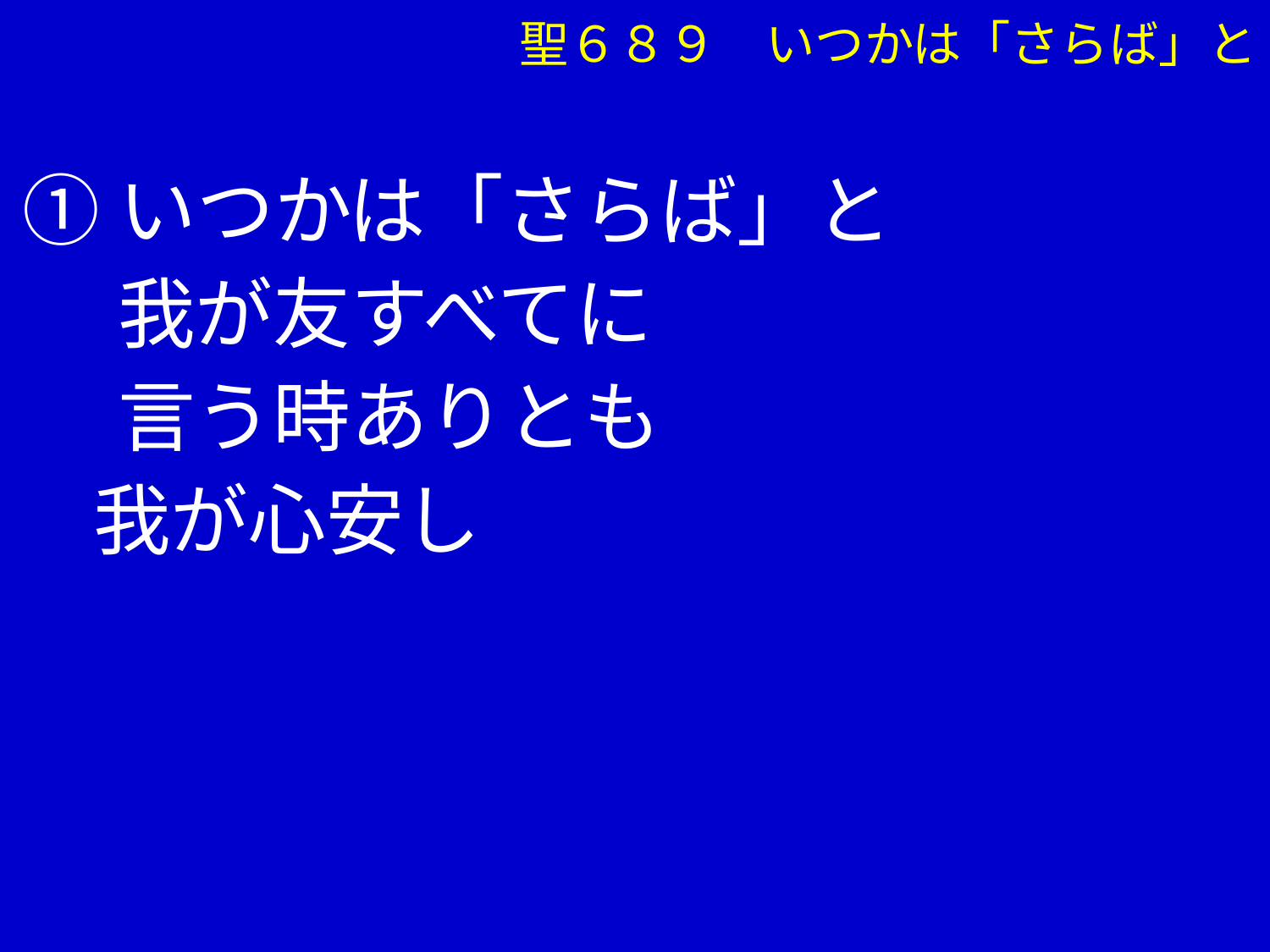

聖６８９　いつかは「さらば」と
①いつかは「さらば」と
　 我が友すべてに
　 言う時ありとも
   我が心安し